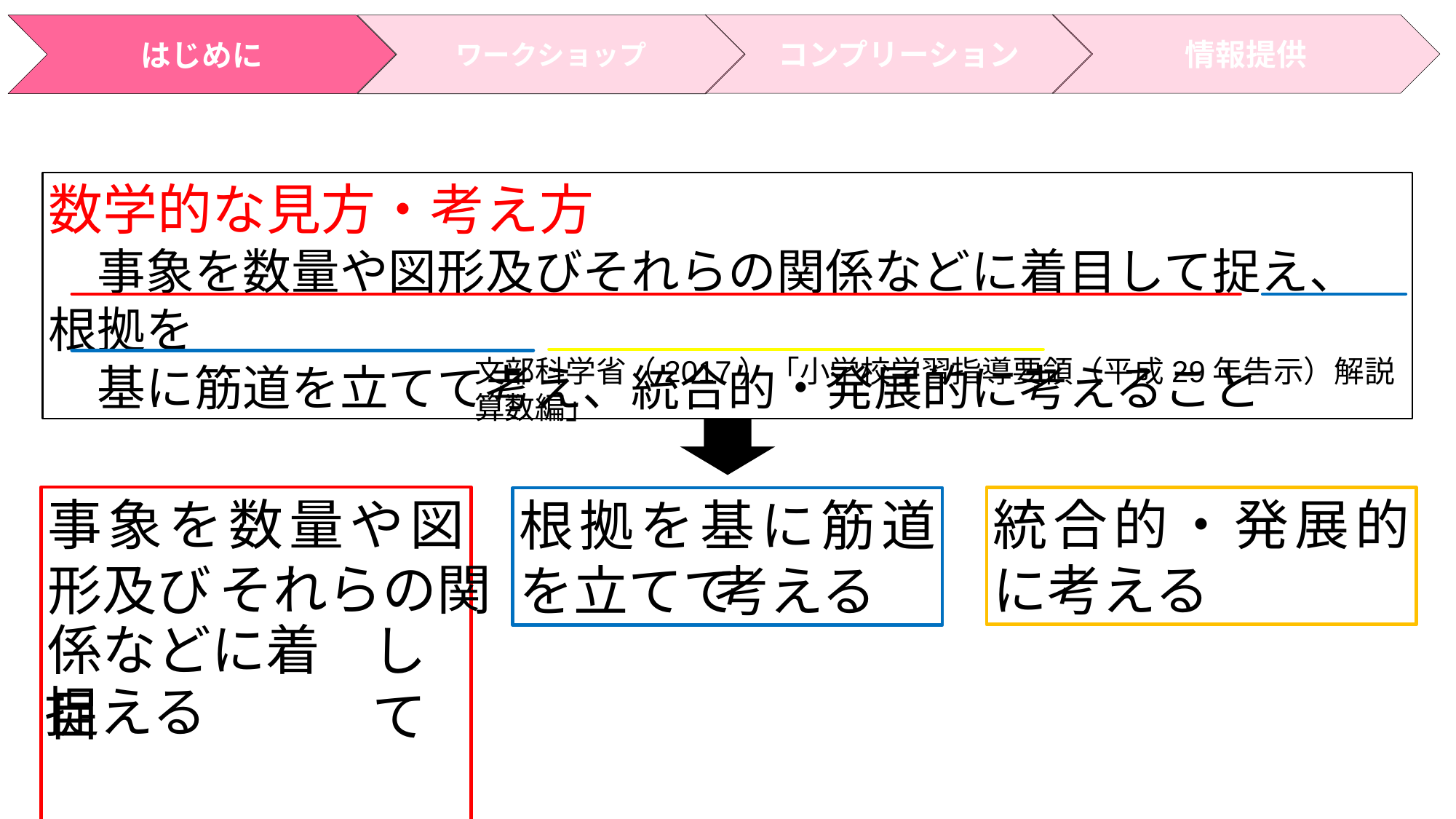

情報提供
コンプリーション
はじめに
ワークショップ
数学的な見方・考え方
　事象を数量や図形及びそれらの関係などに着目して捉え、根拠を
　基に筋道を立てて考え、統合的・発展的に考えること
文部科学省（2017）「小学校学習指導要領（平成29年告示）解説　算数編」

事象を数量や図形及び

統合的・発展的に考える
根拠を基に筋道を立てて
それらの関
考える
係などに着目
して
捉える
11
５